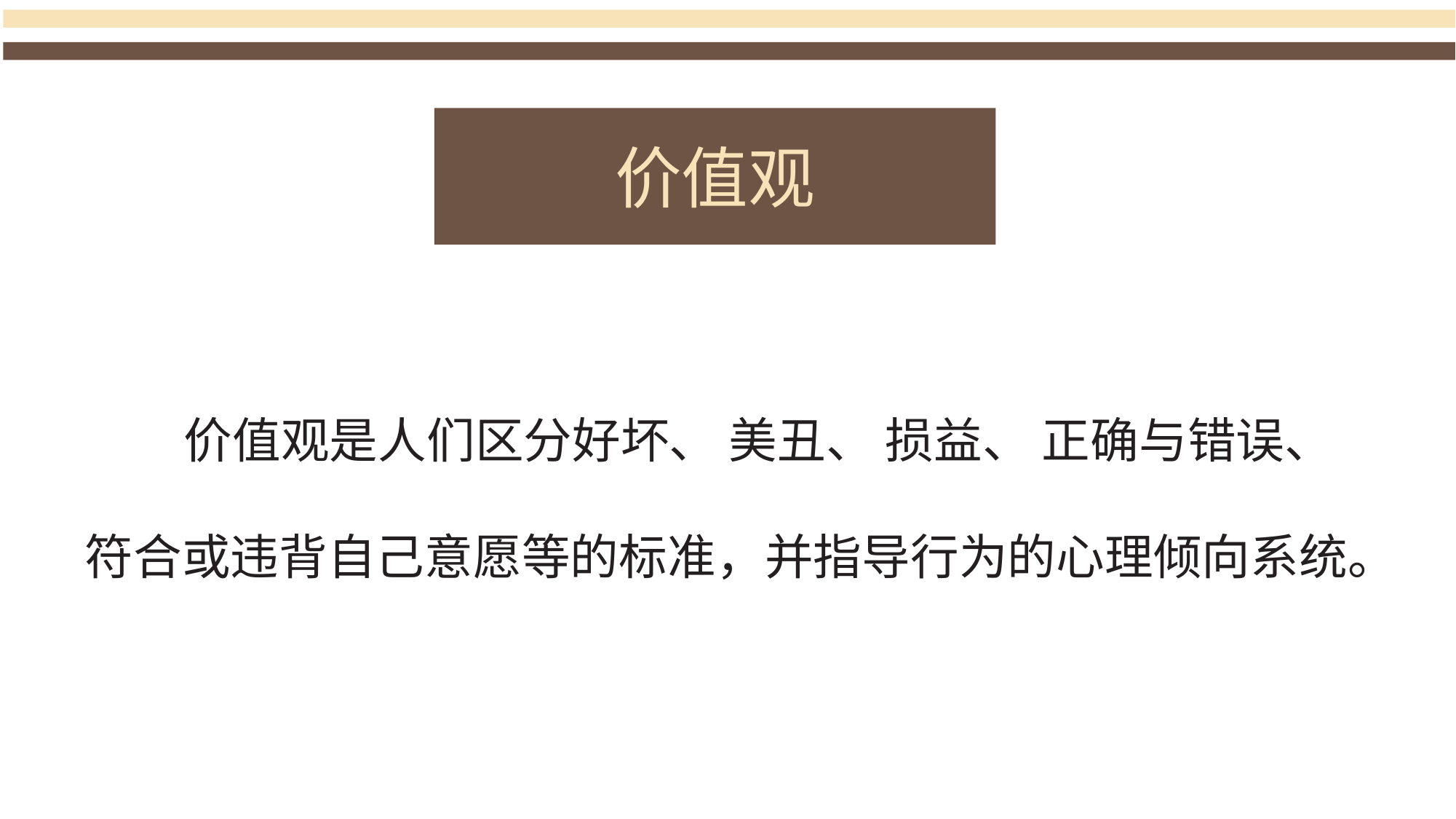

价值观

        价值观是人们区分好坏、 美丑、 损益、 正确与错误、 符合或违背自己意愿等的标准，并指导行为的心理倾向系统。